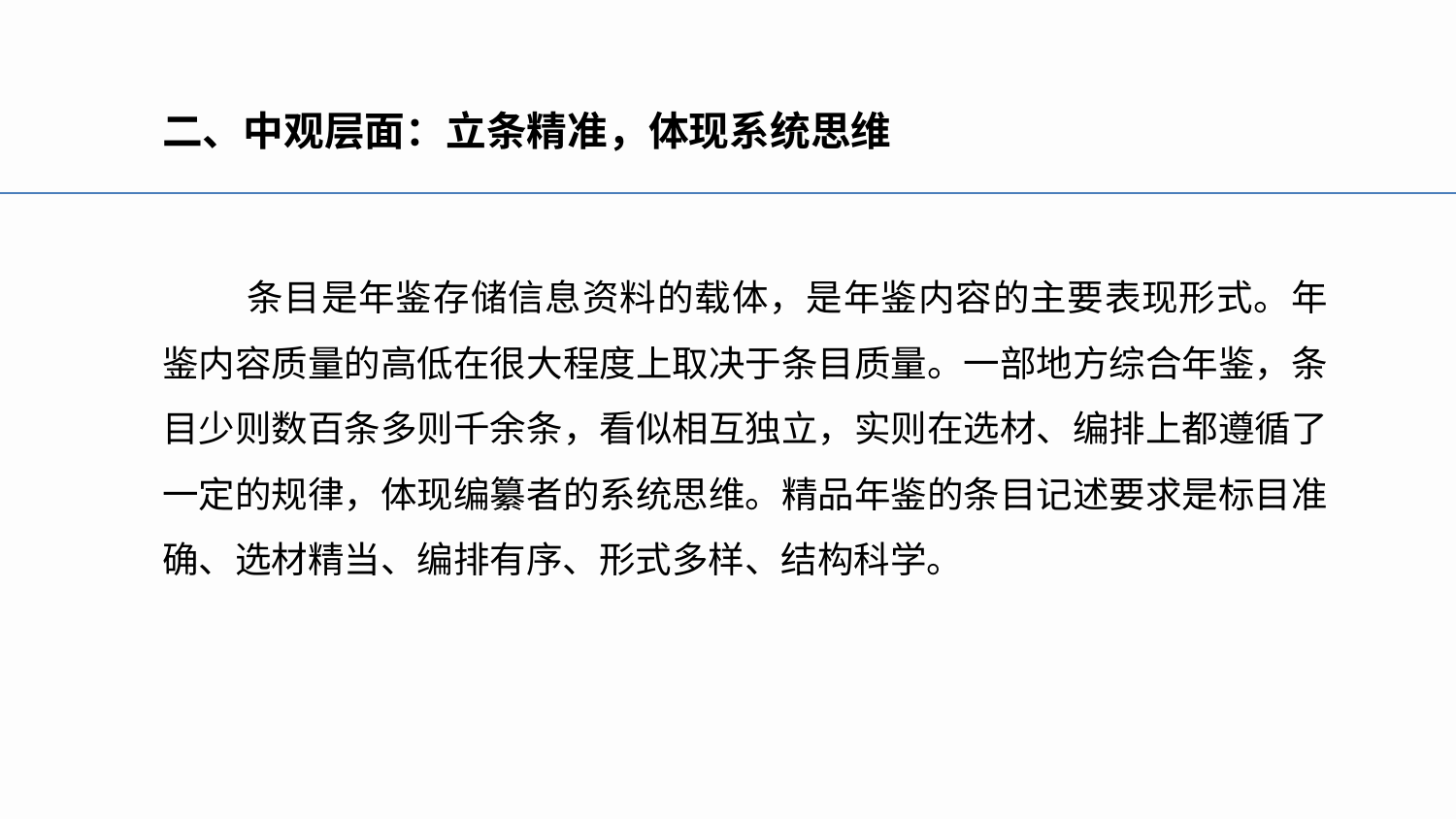

二、中观层面：立条精准，体现系统思维
   条目是年鉴存储信息资料的载体，是年鉴内容的主要表现形式。年鉴内容质量的高低在很大程度上取决于条目质量。一部地方综合年鉴，条目少则数百条多则千余条，看似相互独立，实则在选材、编排上都遵循了一定的规律，体现编纂者的系统思维。精品年鉴的条目记述要求是标目准确、选材精当、编排有序、形式多样、结构科学。